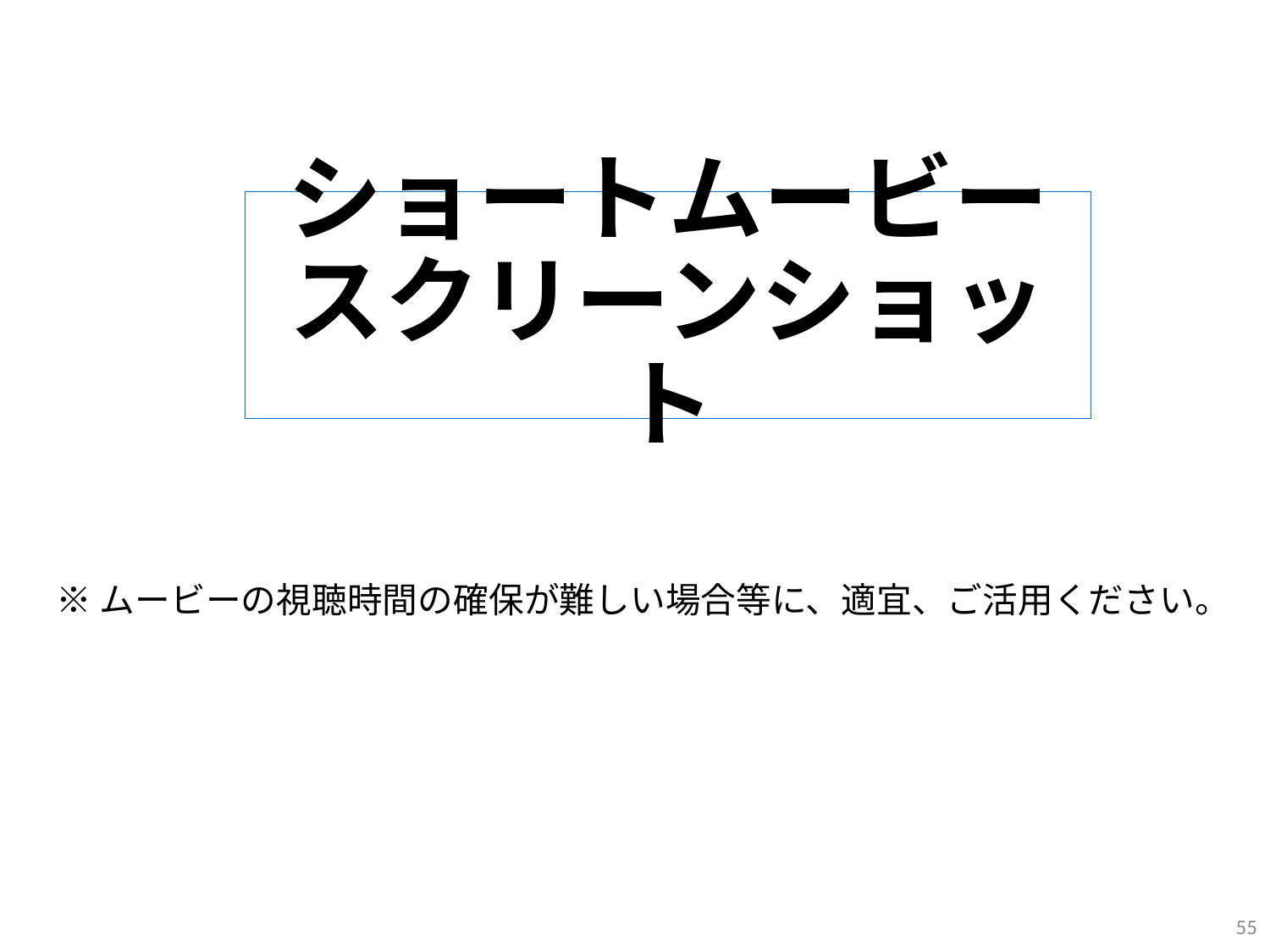

ショートムービー
スクリーンショット
# ※ムービーの視聴時間の確保が難しい場合等に、適宜、ご活用ください。
55